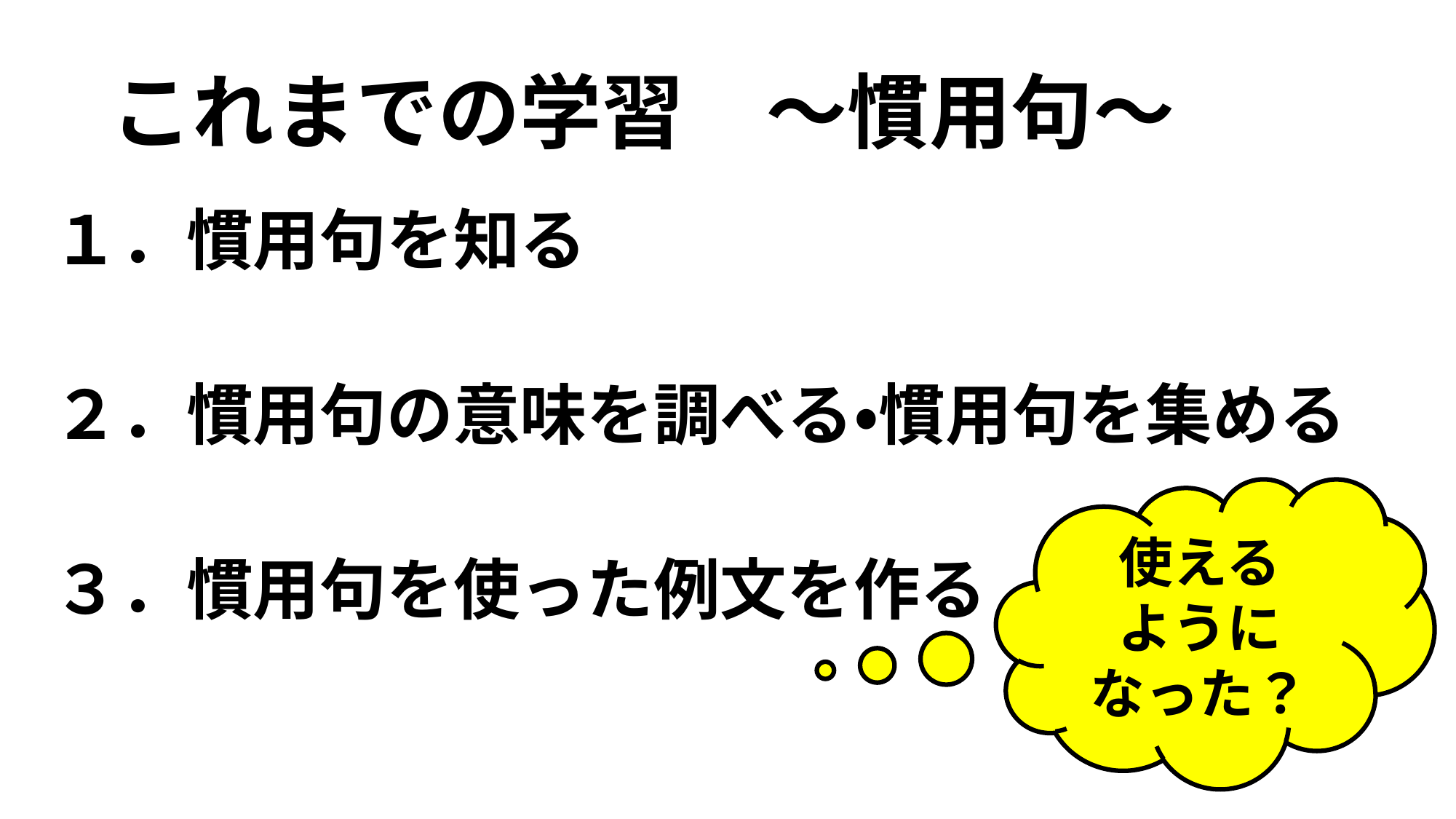

# これまでの学習　～慣用句～
１．慣用句を知る

２．慣用句の意味を調べる・慣用句を集める

３．慣用句を使った例文を作る
使える
ように
なった？